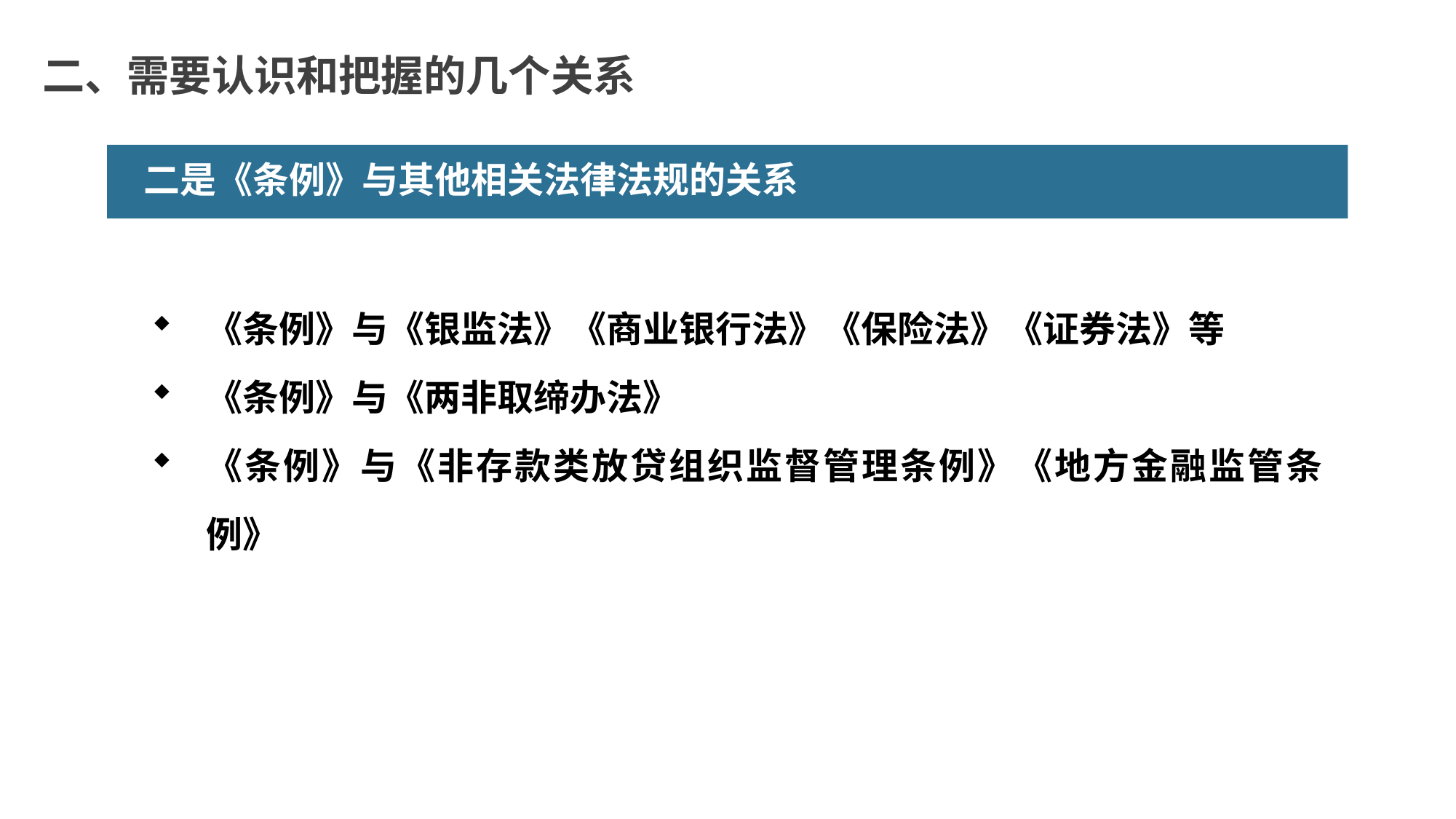

二、需要认识和把握的几个关系
二是《条例》与其他相关法律法规的关系

《条例》与《银监法》《商业银行法》《保险法》《证券法》等
《条例》与《两非取缔办法》
《条例》与《非存款类放贷组织监督管理条例》《地方金融监管条例》